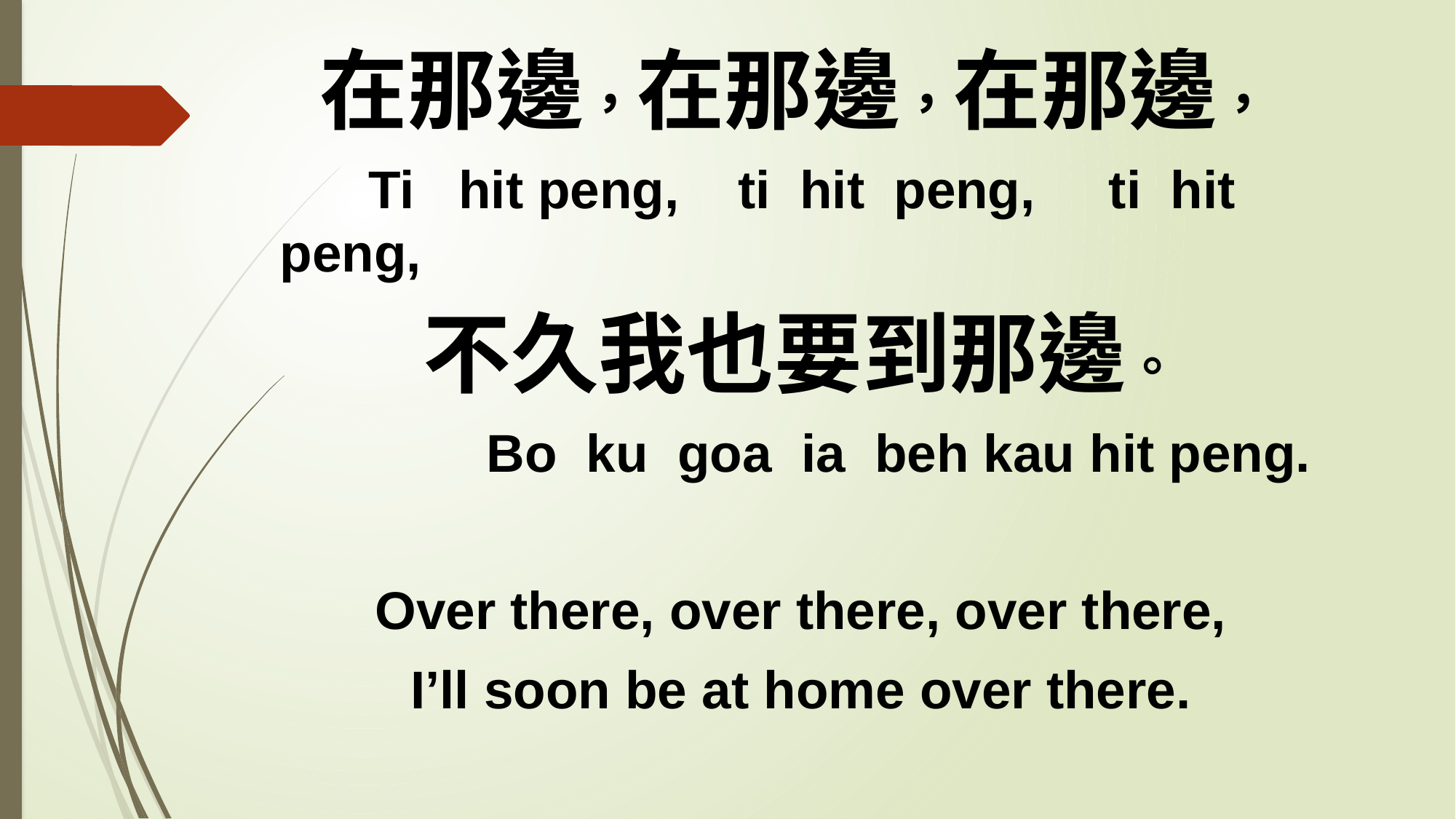

在那邊，在那邊，在那邊，
      Ti   hit peng,    ti  hit  peng,     ti  hit peng,
不久我也要到那邊。
              Bo  ku  goa  ia  beh kau hit peng.

Over there, over there, over there,
I’ll soon be at home over there.